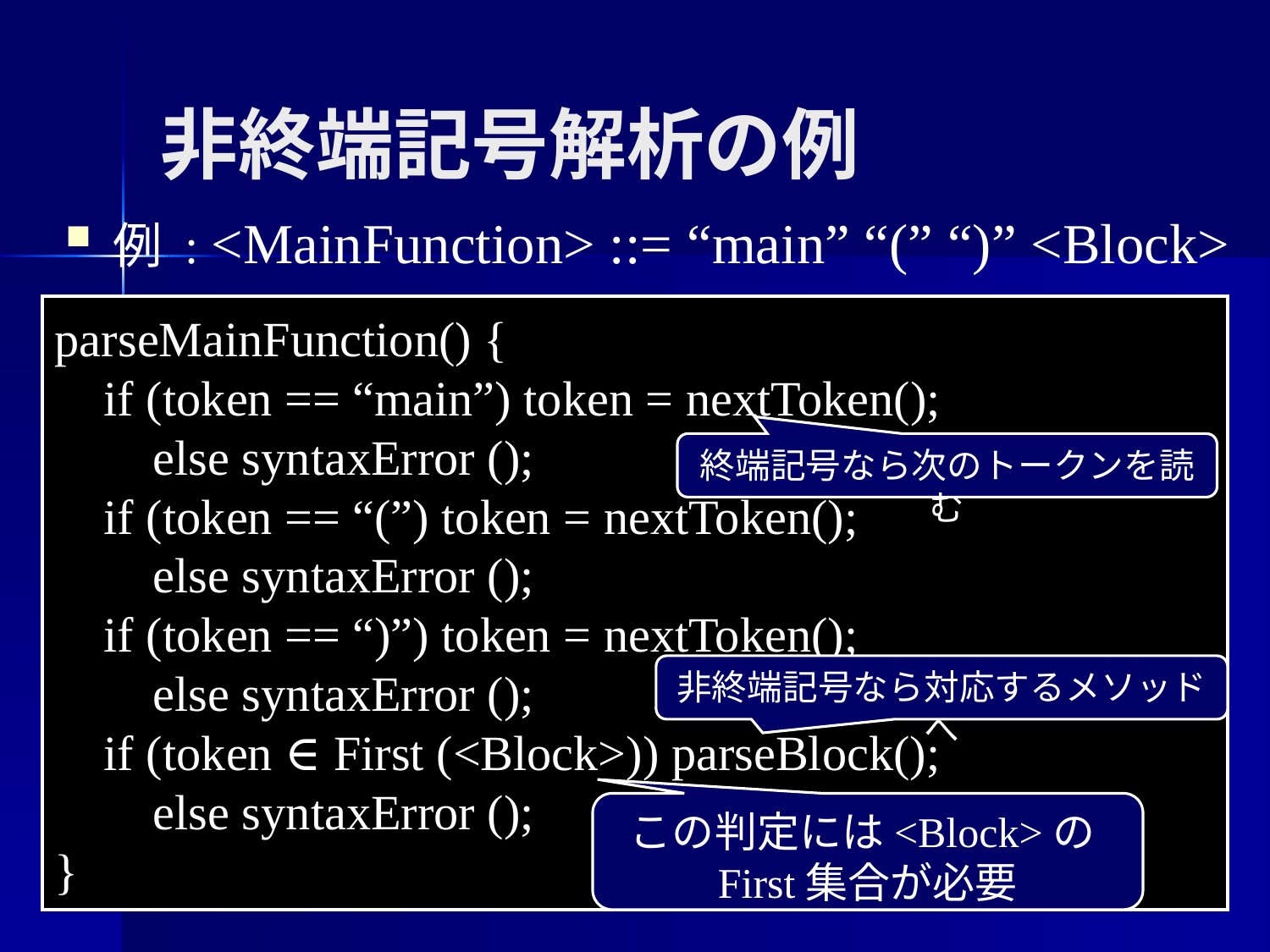

非終端記号解析の例
例 : <MainFunction> ::= “main” “(” “)” <Block>
parseMainFunction() {
    if (token == “main”) token = nextToken();
        else syntaxError ();
    if (token == “(”) token = nextToken();
        else syntaxError ();
    if (token == “)”) token = nextToken();
        else syntaxError ();
    if (token ∈ First (<Block>)) parseBlock();
        else syntaxError ();
}
終端記号なら次のトークンを読む
非終端記号なら対応するメソッドへ
この判定には<Block>のFirst集合が必要